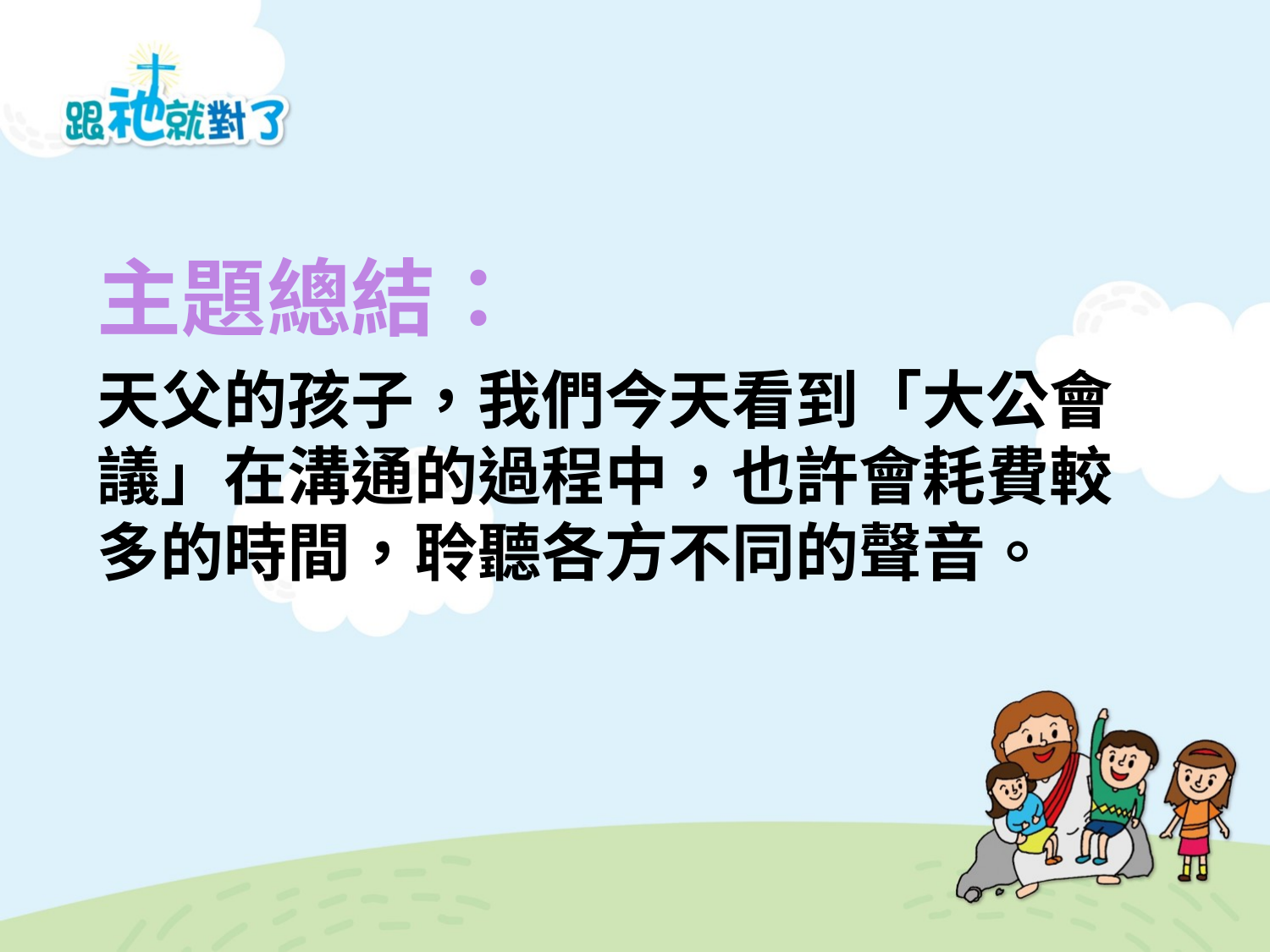

主題總結：
天父的孩子，我們今天看到「大公會議」在溝通的過程中，也許會耗費較多的時間，聆聽各方不同的聲音。